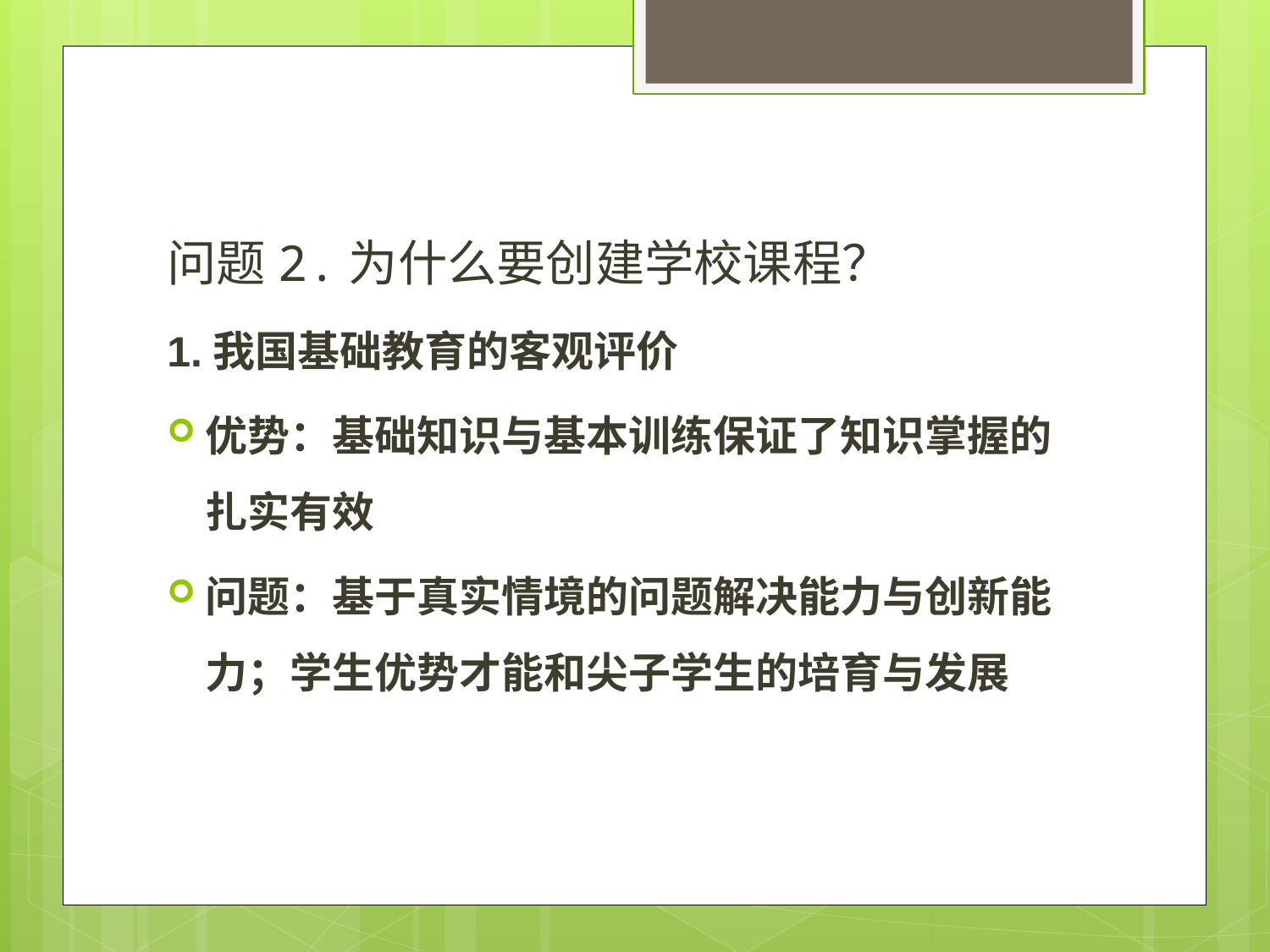

问题2.为什么要创建学校课程？
1.我国基础教育的客观评价
优势：基础知识与基本训练保证了知识掌握的扎实有效
问题：基于真实情境的问题解决能力与创新能力；学生优势才能和尖子学生的培育与发展